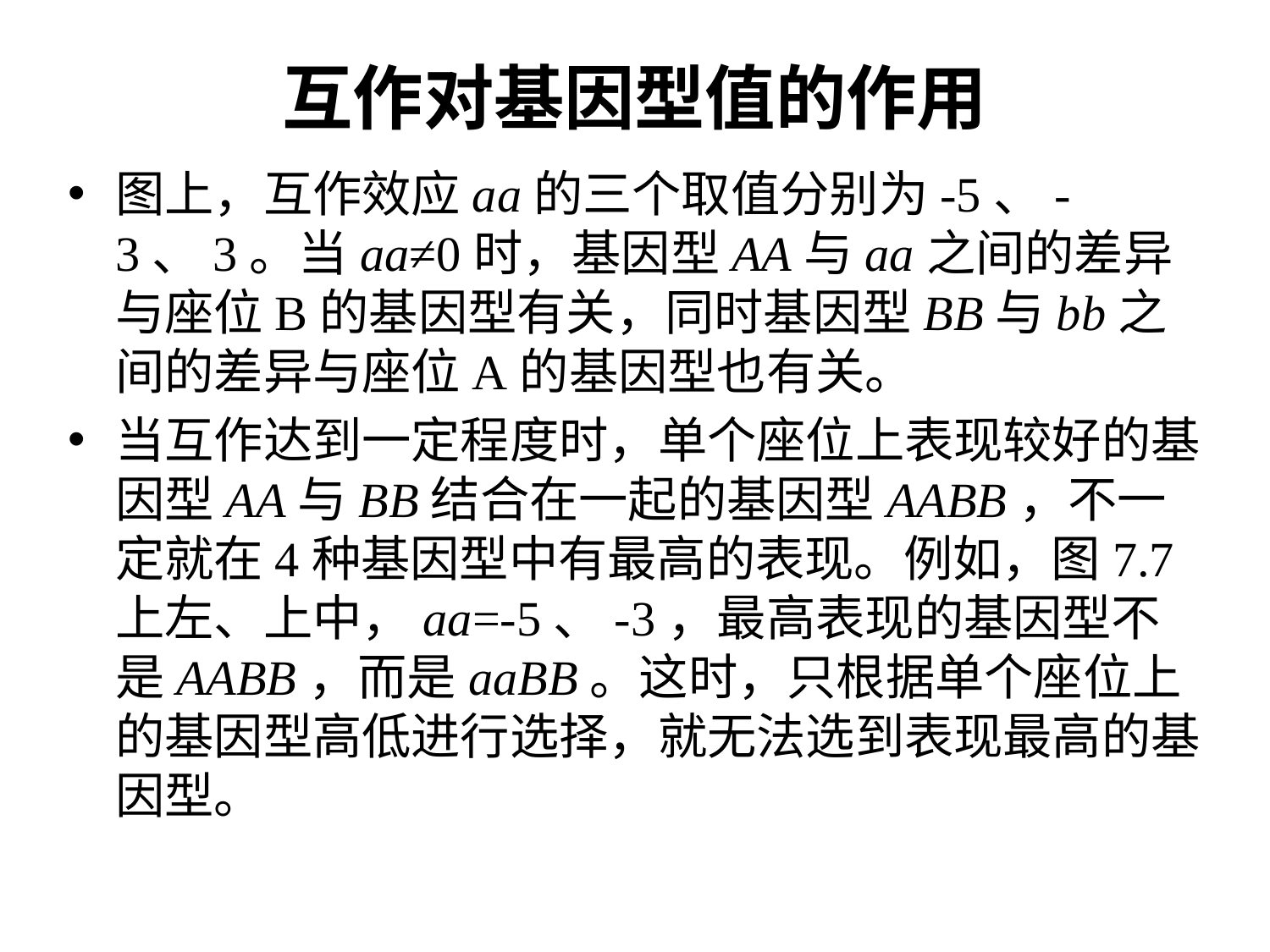

# 互作对基因型值的作用
图上，互作效应aa的三个取值分别为-5、-3、3。当aa≠0时，基因型AA与aa之间的差异与座位B的基因型有关，同时基因型BB与bb之间的差异与座位A的基因型也有关。
当互作达到一定程度时，单个座位上表现较好的基因型AA与BB结合在一起的基因型AABB，不一定就在4种基因型中有最高的表现。例如，图7.7上左、上中，aa=-5、-3，最高表现的基因型不是AABB，而是aaBB。这时，只根据单个座位上的基因型高低进行选择，就无法选到表现最高的基因型。